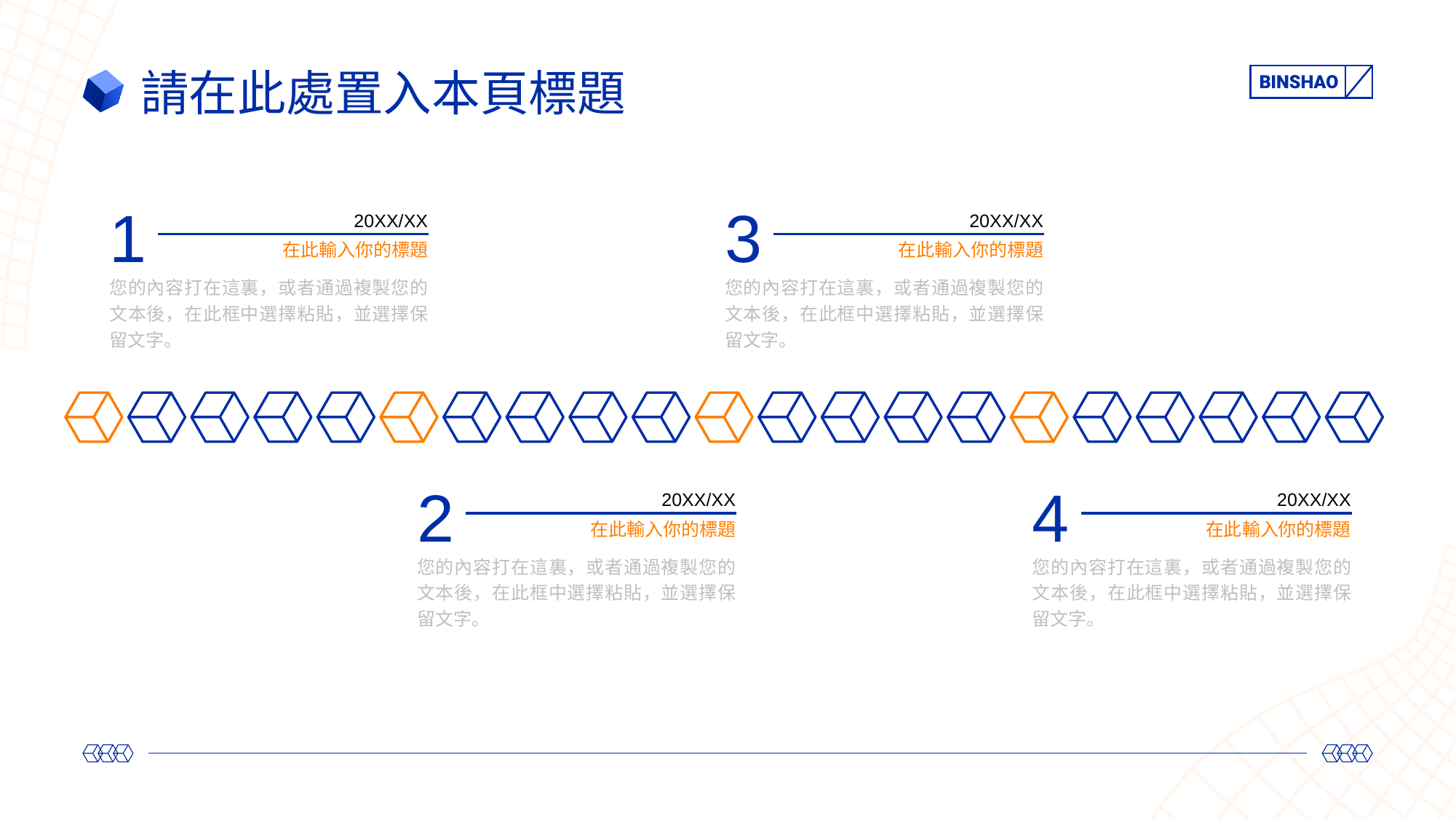

請在此處置入本頁標題

1
3
20XX/XX
20XX/XX
在此輸入你的標題
在此輸入你的標題
您的內容打在這裏，或者通過複製您的文本後，在此框中選擇粘貼，並選擇保留文字。
您的內容打在這裏，或者通過複製您的文本後，在此框中選擇粘貼，並選擇保留文字。

2
4
20XX/XX
20XX/XX
在此輸入你的標題
在此輸入你的標題
您的內容打在這裏，或者通過複製您的文本後，在此框中選擇粘貼，並選擇保留文字。
您的內容打在這裏，或者通過複製您的文本後，在此框中選擇粘貼，並選擇保留文字。